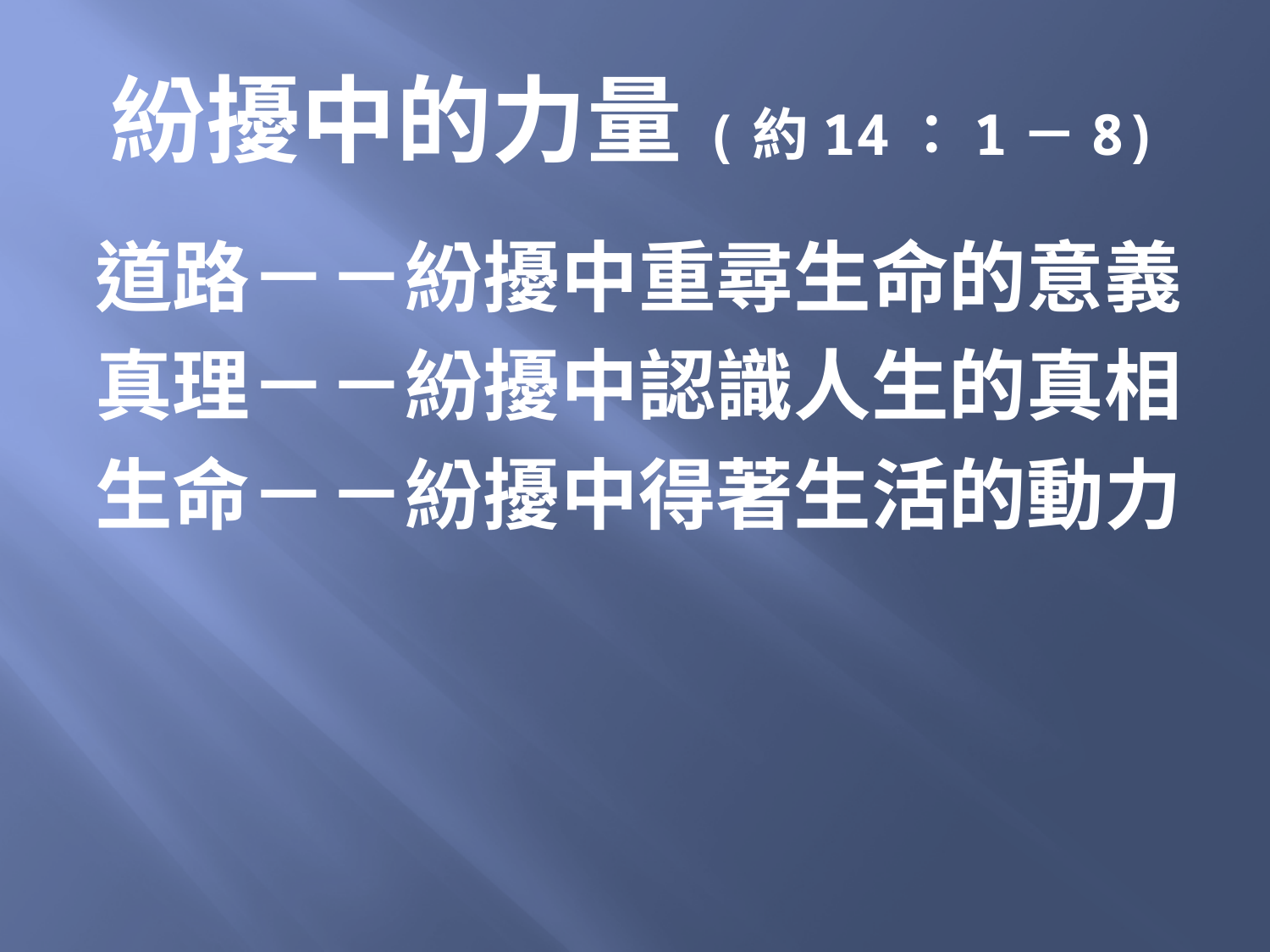

# 紛擾中的力量(約14：1－8)
道路－－紛擾中重尋生命的意義
真理－－紛擾中認識人生的真相
生命－－紛擾中得著生活的動力